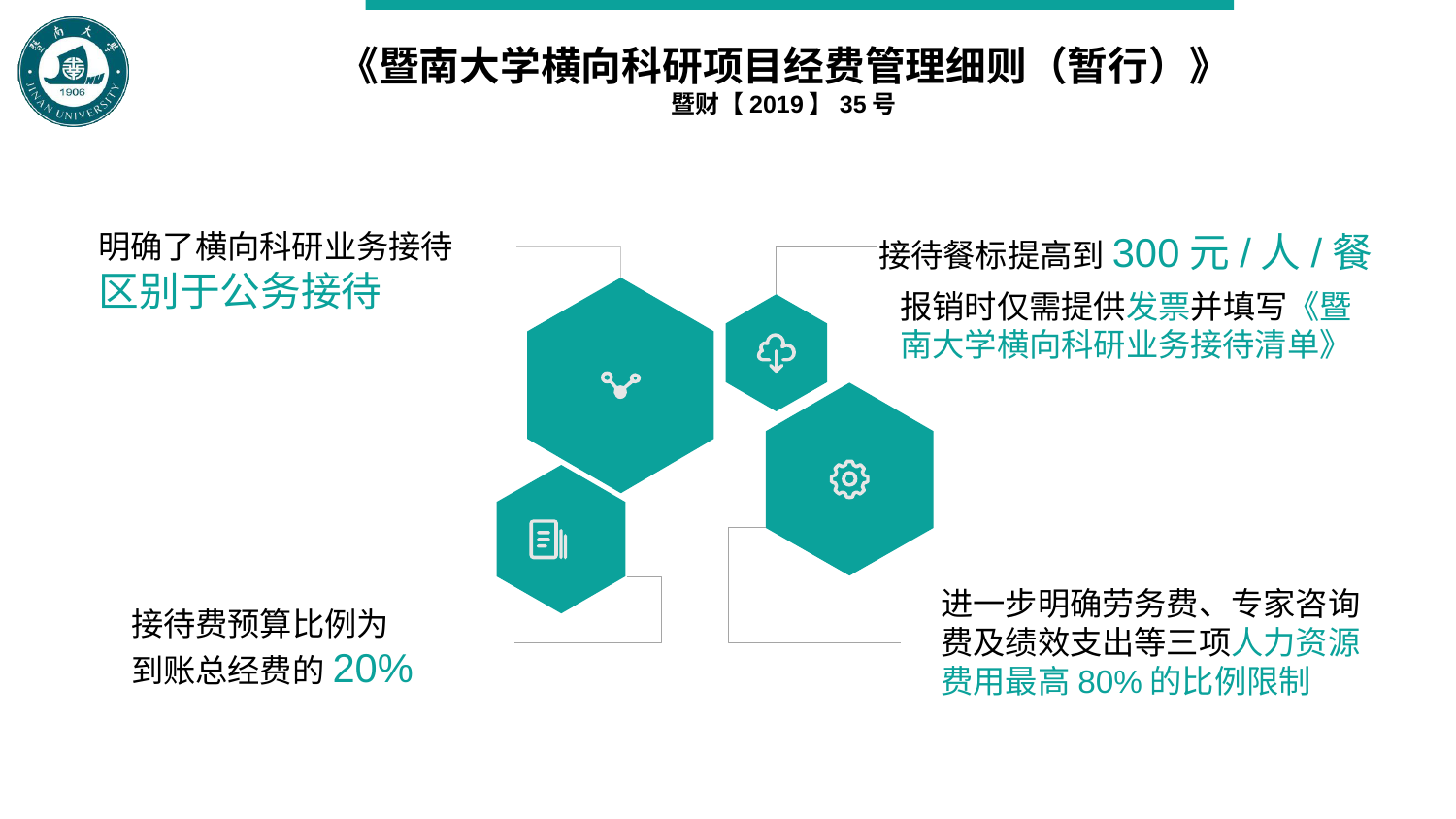

《暨南大学横向科研项目经费管理细则（暂行）》
暨财【2019】35号

明确了横向科研业务接待区别于公务接待
接待餐标提高到300元/人/餐

报销时仅需提供发票并填写《暨南大学横向科研业务接待清单》

进一步明确劳务费、专家咨询费及绩效支出等三项人力资源费用最高80%的比例限制

接待费预算比例为
到账总经费的20%